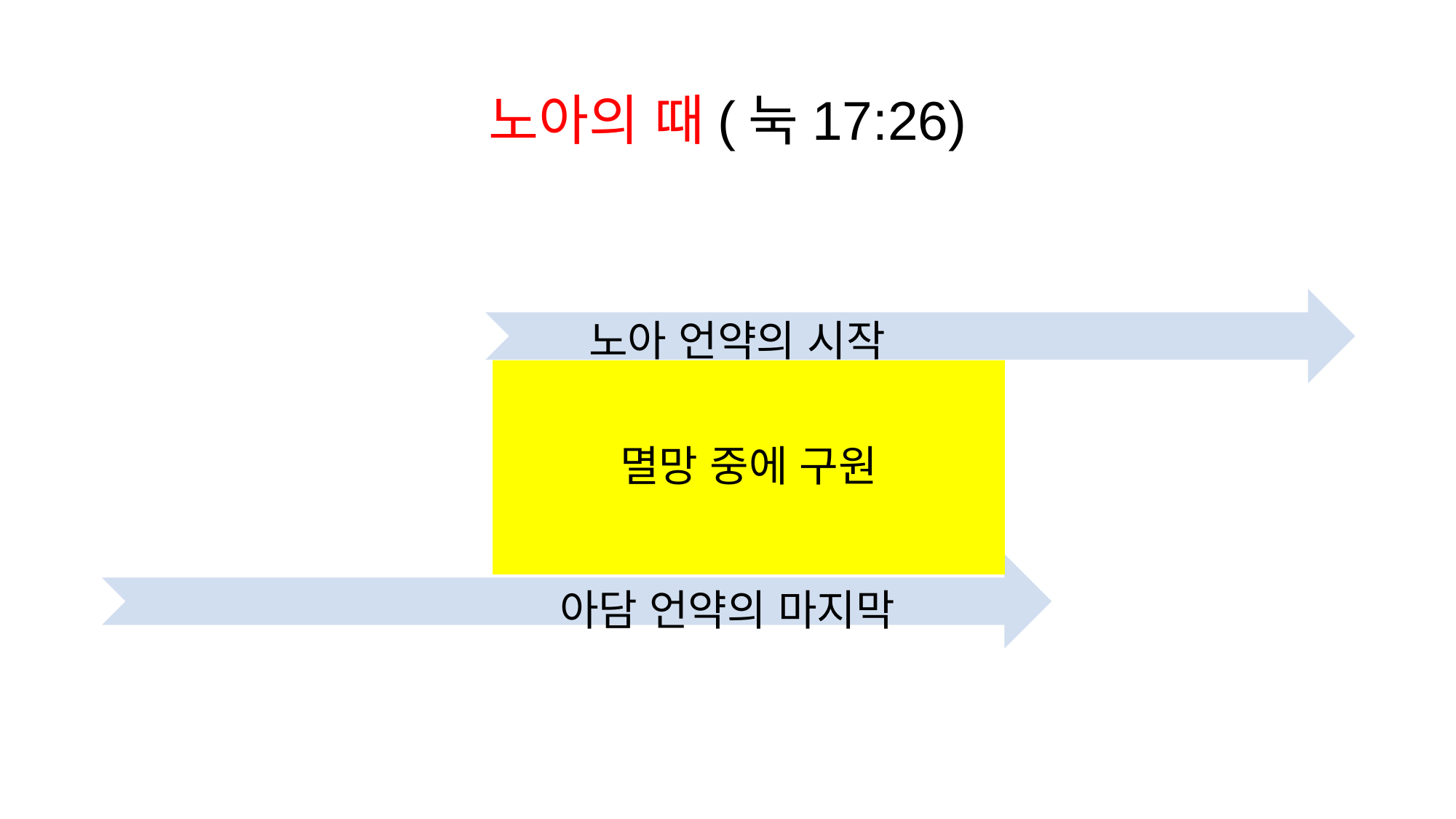

# 노아의 때(눅17:26)
노아 언약의 시작
멸망 중에 구원
아담 언약의 마지막